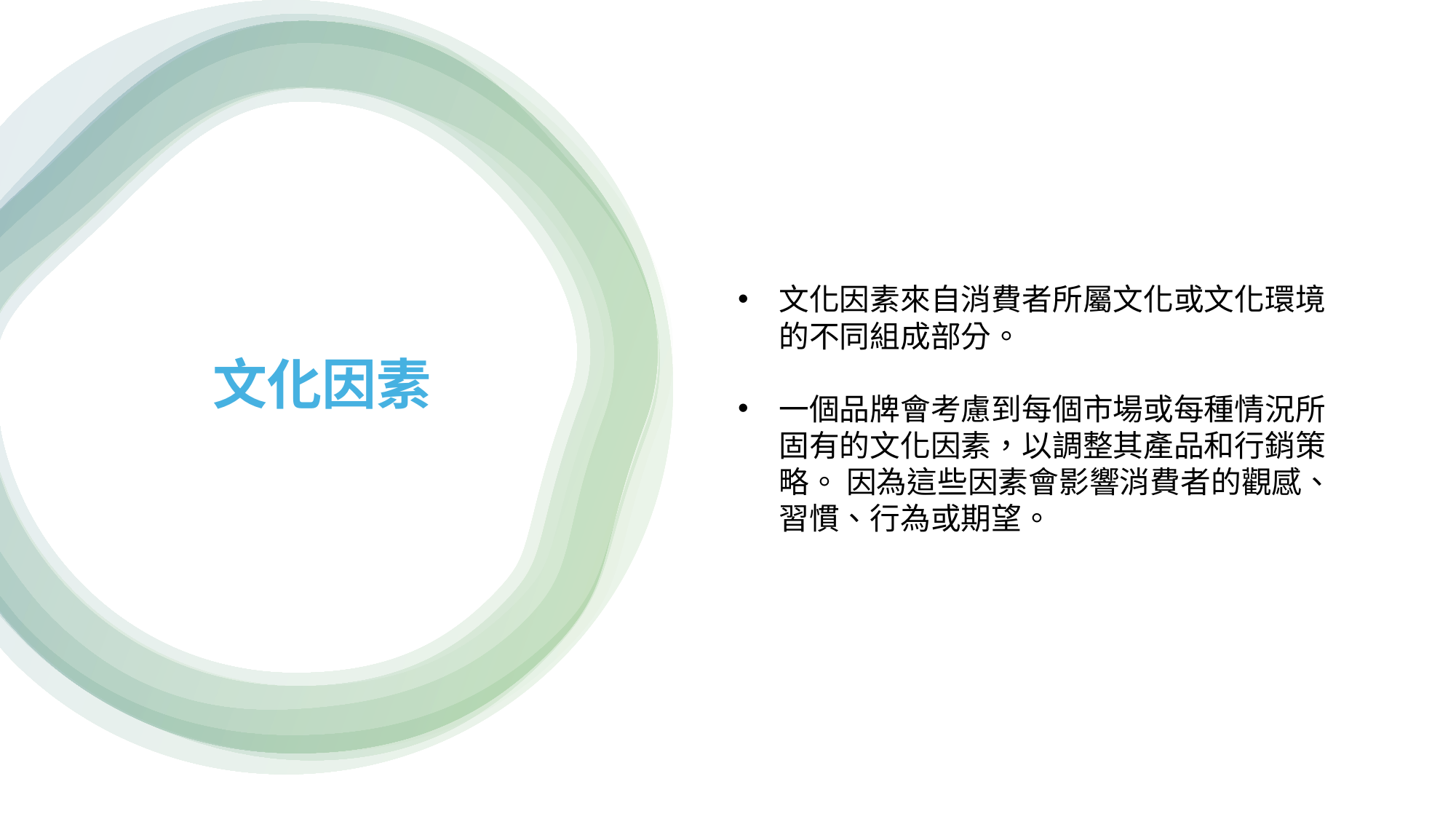

文化因素來自消費者所屬文化或文化環境的不同組成部分。

一個品牌會考慮到每個市場或每種情況所固有的文化因素，以調整其產品和行銷策略。 因為這些因素會影響消費者的觀感、習慣、行為或期望。
文化因素
3